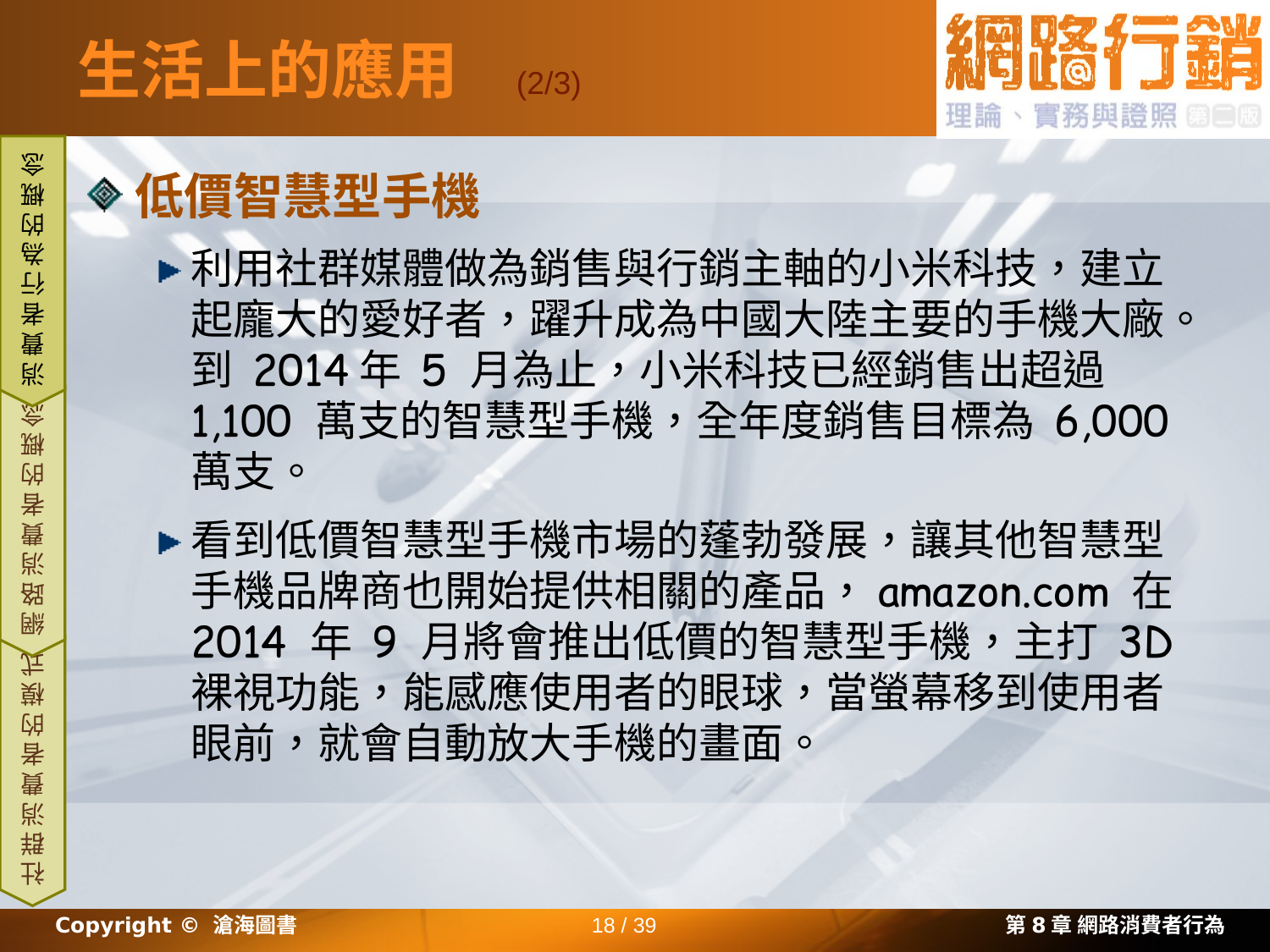

# 生活上的應用
(2/3)
低價智慧型手機
利用社群媒體做為銷售與行銷主軸的小米科技，建立起龐大的愛好者，躍升成為中國大陸主要的手機大廠。到 2014年 5 月為止，小米科技已經銷售出超過1,100 萬支的智慧型手機，全年度銷售目標為 6,000 萬支。
看到低價智慧型手機市場的蓬勃發展，讓其他智慧型手機品牌商也開始提供相關的產品，amazon.com 在 2014 年 9 月將會推出低價的智慧型手機，主打 3D 裸視功能，能感應使用者的眼球，當螢幕移到使用者眼前，就會自動放大手機的畫面。
消費者行為的概念
網路消費者的概念
社群消費者的模式
Copyright © 滄海圖書
18 / 39
第8章 網路消費者行為